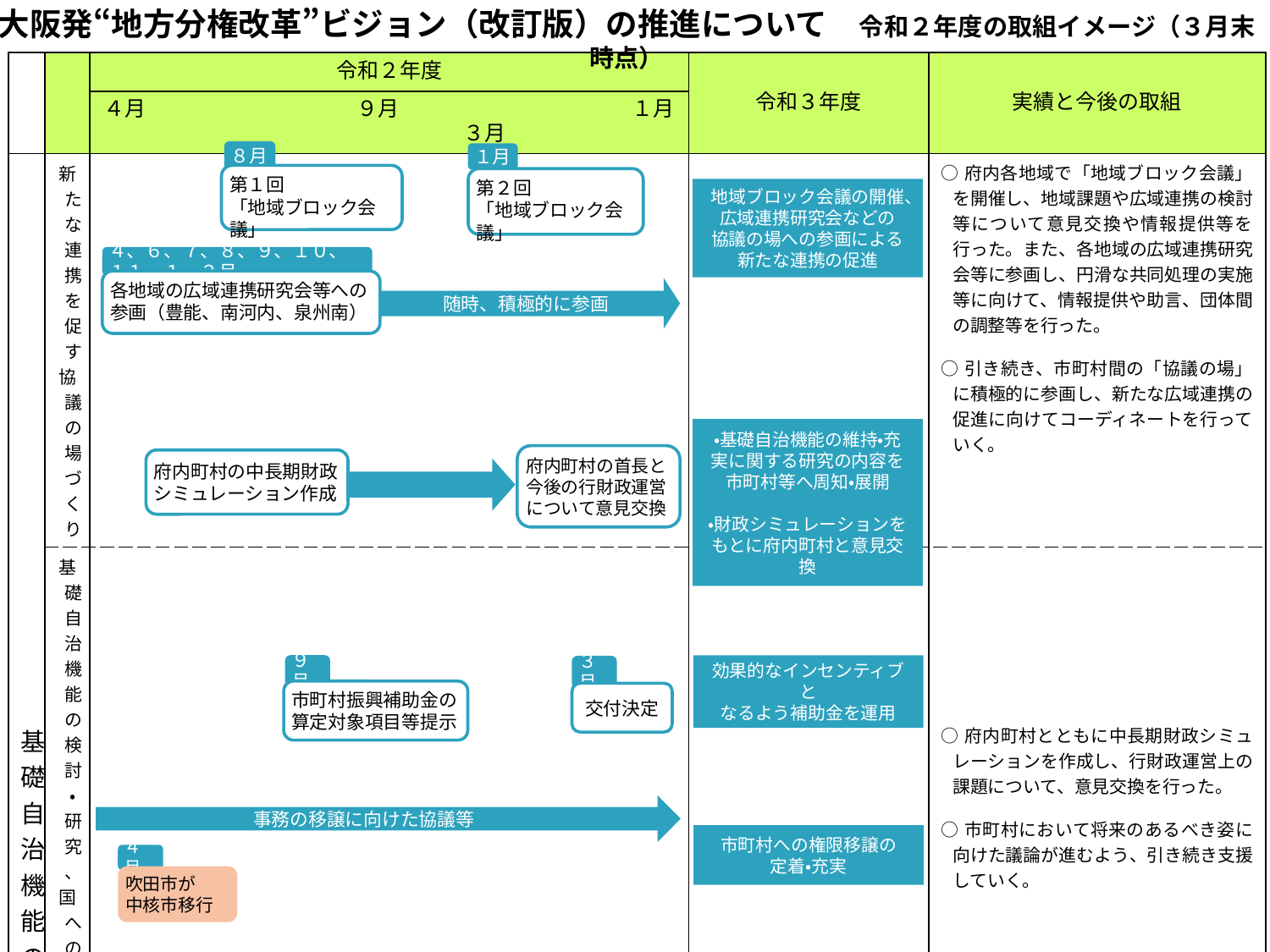

大阪発“地方分権改革”ビジョン（改訂版）の推進について　令和２年度の取組イメージ（３月末時点）
|  |  | 令和２年度 | 令和３年度 | 実績と今後の取組 |
| --- | --- | --- | --- | --- |
|  |  | ４月　　　　　　　　　　９月　　　　　　　　　　　１月　　　　　　　　　３月 |  |  |
| 基礎自治機能の充実 | 新たな連携を促す 協議の場づくり |  |  | ○府内各地域で「地域ブロック会議」を開催し、地域課題や広域連携の検討等について意見交換や情報提供等を行った。また、各地域の広域連携研究会等に参画し、円滑な共同処理の実施等に向けて、情報提供や助言、団体間の調整等を行った。 ○引き続き、市町村間の「協議の場」に積極的に参画し、新たな広域連携の促進に向けてコーディネートを行っていく。 |
|  | 基礎自治機能の検討・研究、 国への働きかけ |  |  | ○府内町村とともに中長期財政シミュレーションを作成し、行財政運営上の課題について、意見交換を行った。 ○市町村において将来のあるべき姿に向けた議論が進むよう、引き続き支援していく。 |
|  | 府からの インセンティブ強化 |  |  | ○昨年度と同様の方針で、市町村間連携　を含む分権改革推進の取組に対して、補助金を重点配分した。 ○補助金が新たな連携に向けた効果的なインセンティブとなるよう、今後も状況に応じて見直しながら運用していく。 |
|  | 市町村への 権限移譲等 |  |  | ○新たな権限移譲（延べ3事務）及び法令改正に伴う協議（延べ1事務）について調整等を行った。 ○引き続き、中核市へ移行した市へのアフターフォローや市町村への権限移譲の定着・充実等を図っていく。 |
８月
第１回
「地域ブロック会議」
１月
第２回
「地域ブロック会議」
地域ブロック会議の開催、広域連携研究会などの
協議の場への参画による
新たな連携の促進
４、６、７、８、９、１０、１１、１、２月
各地域の広域連携研究会等への参画（豊能、南河内、泉州南）
随時、積極的に参画
・基礎自治機能の維持・充実に関する研究の内容を市町村等へ周知・展開

・財政シミュレーションをもとに府内町村と意見交換
府内町村の首長と
今後の行財政運営について意見交換
府内町村の中長期財政シミュレーション作成

９月
市町村振興補助金の算定対象項目等提示
効果的なインセンティブと
なるよう補助金を運用
３月
交付決定
事務の移譲に向けた協議等
市町村への権限移譲の
定着・充実
４月
吹田市が
中核市移行